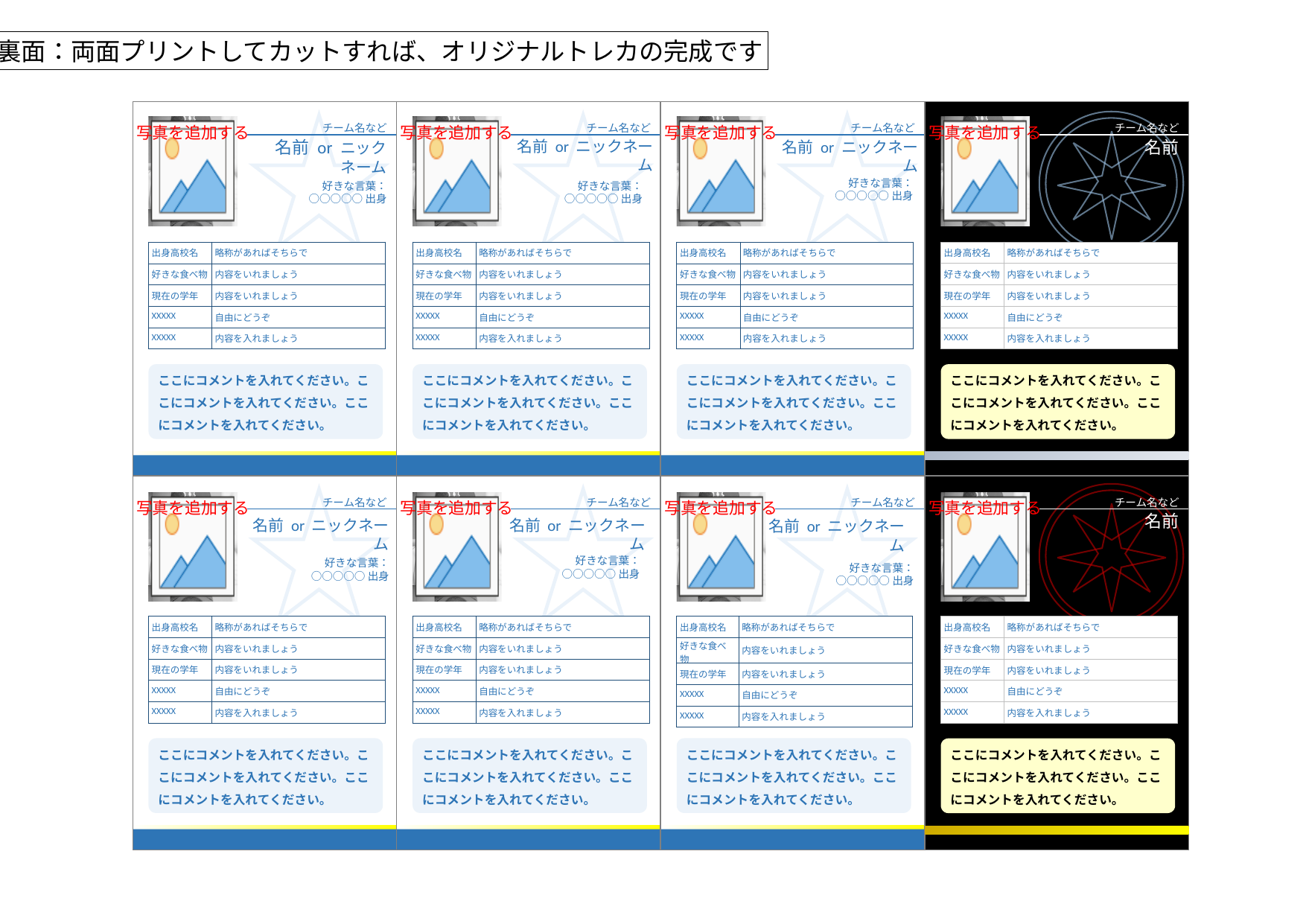

裏面：両面プリントしてカットすれば、オリジナルトレカの完成です

チーム名など
チーム名など
チーム名など
チーム名など
名前 or ニックネーム
名前 or ニックネーム

名前
名前 or ニックネーム

好きな言葉：
○○○○○出身
好きな言葉：
○○○○○出身
好きな言葉：
○○○○○出身
| 出身高校名 | 略称があればそちらで |
| --- | --- |
| 好きな食べ物 | 内容をいれましょう |
| 現在の学年 | 内容をいれましょう |
| XXXXX | 自由にどうぞ |
| XXXXX | 内容を入れましょう |
| 出身高校名 | 略称があればそちらで |
| --- | --- |
| 好きな食べ物 | 内容をいれましょう |
| 現在の学年 | 内容をいれましょう |
| XXXXX | 自由にどうぞ |
| XXXXX | 内容を入れましょう |
| 出身高校名 | 略称があればそちらで |
| --- | --- |
| 好きな食べ物 | 内容をいれましょう |
| 現在の学年 | 内容をいれましょう |
| XXXXX | 自由にどうぞ |
| XXXXX | 内容を入れましょう |
| 出身高校名 | 略称があればそちらで |
| --- | --- |
| 好きな食べ物 | 内容をいれましょう |
| 現在の学年 | 内容をいれましょう |
| XXXXX | 自由にどうぞ |
| XXXXX | 内容を入れましょう |

ここにコメントを入れてください。ここにコメントを入れてください。ここにコメントを入れてください。
ここにコメントを入れてください。ここにコメントを入れてください。ここにコメントを入れてください。
ここにコメントを入れてください。ここにコメントを入れてください。ここにコメントを入れてください。
ここにコメントを入れてください。ここにコメントを入れてください。ここにコメントを入れてください。

チーム名など
チーム名など
チーム名など
チーム名など
名前
名前 or ニックネーム

名前 or ニックネーム

名前 or ニックネーム

好きな言葉：
○○○○○出身
好きな言葉：
○○○○○出身
好きな言葉：
○○○○○出身
| 出身高校名 | 略称があればそちらで |
| --- | --- |
| 好きな食べ物 | 内容をいれましょう |
| 現在の学年 | 内容をいれましょう |
| XXXXX | 自由にどうぞ |
| XXXXX | 内容を入れましょう |
| 出身高校名 | 略称があればそちらで |
| --- | --- |
| 好きな食べ物 | 内容をいれましょう |
| 現在の学年 | 内容をいれましょう |
| XXXXX | 自由にどうぞ |
| XXXXX | 内容を入れましょう |
| 出身高校名 | 略称があればそちらで |
| --- | --- |
| 好きな食べ物 | 内容をいれましょう |
| 現在の学年 | 内容をいれましょう |
| XXXXX | 自由にどうぞ |
| XXXXX | 内容を入れましょう |
| 出身高校名 | 略称があればそちらで |
| --- | --- |
| 好きな食べ物 | 内容をいれましょう |
| 現在の学年 | 内容をいれましょう |
| XXXXX | 自由にどうぞ |
| XXXXX | 内容を入れましょう |

ここにコメントを入れてください。ここにコメントを入れてください。ここにコメントを入れてください。
ここにコメントを入れてください。ここにコメントを入れてください。ここにコメントを入れてください。
ここにコメントを入れてください。ここにコメントを入れてください。ここにコメントを入れてください。
ここにコメントを入れてください。ここにコメントを入れてください。ここにコメントを入れてください。